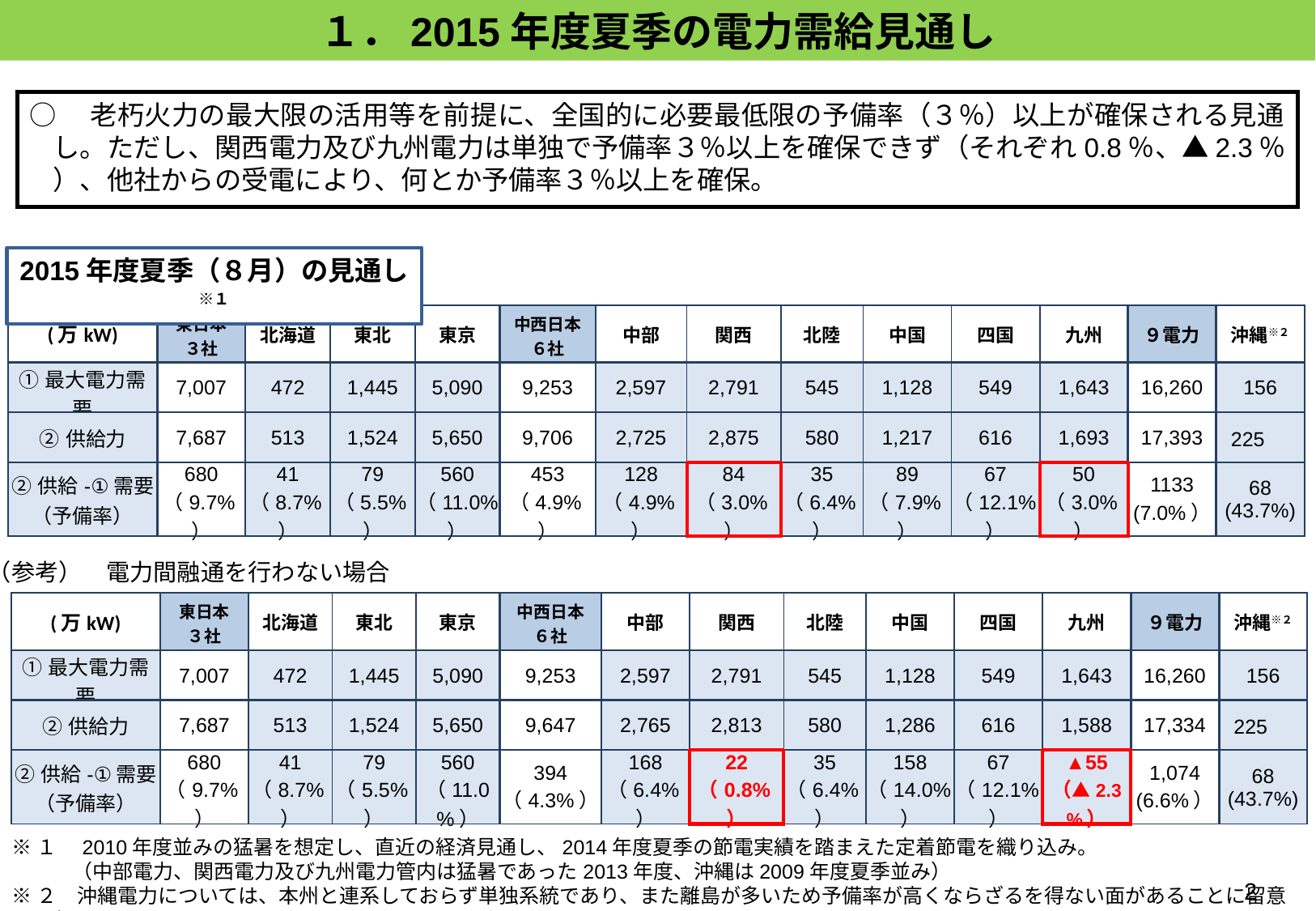

１．2015年度夏季の電力需給見通し
○　老朽火力の最大限の活用等を前提に、全国的に必要最低限の予備率（３％）以上が確保される見通し。ただし、関西電力及び九州電力は単独で予備率３％以上を確保できず（それぞれ0.8％、▲2.3％ ）、他社からの受電により、何とか予備率３％以上を確保。

2015年度夏季（８月）の見通し※１
| (万kW) | 東日本 ３社 | 北海道 | 東北 | 東京 | 中西日本 ６社 | 中部 | 関西 | 北陸 | 中国 | 四国 | 九州 | ９電力 | 沖縄※２ |
| --- | --- | --- | --- | --- | --- | --- | --- | --- | --- | --- | --- | --- | --- |
| ①最大電力需要 | 7,007 | 472 | 1,445 | 5,090 | 9,253 | 2,597 | 2,791 | 545 | 1,128 | 549 | 1,643 | 16,260 | 156 |
| ②供給力 | 7,687 | 513 | 1,524 | 5,650 | 9,706 | 2,725 | 2,875 | 580 | 1,217 | 616 | 1,693 | 17,393 | 225 |
| ②供給-①需要 （予備率） | 680 （9.7%） | 41 （8.7%） | 79 （5.5%） | 560 （11.0%） | 453 （4.9%） | 128 （4.9%） | 84 （3.0%） | 35 （6.4%） | 89 （7.9%） | 67 （12.1%） | 50 （3.0%） | 1133 (7.0%） | 68 (43.7%) |
（参考）　電力間融通を行わない場合
| (万kW) | 東日本 ３社 | 北海道 | 東北 | 東京 | 中西日本 ６社 | 中部 | 関西 | 北陸 | 中国 | 四国 | 九州 | ９電力 | 沖縄※２ |
| --- | --- | --- | --- | --- | --- | --- | --- | --- | --- | --- | --- | --- | --- |
| ①最大電力需要 | 7,007 | 472 | 1,445 | 5,090 | 9,253 | 2,597 | 2,791 | 545 | 1,128 | 549 | 1,643 | 16,260 | 156 |
| ②供給力 | 7,687 | 513 | 1,524 | 5,650 | 9,647 | 2,765 | 2,813 | 580 | 1,286 | 616 | 1,588 | 17,334 | 225 |
| ②供給-①需要 （予備率） | 680 （9.7%） | 41 （8.7%） | 79 （5.5%） | 560 （11.0%） | 394 （4.3%） | 168 （6.4%） | 22 （0.8%） | 35 （6.4%） | 158 （14.0%） | 67 （12.1%） | ▲55 （▲2.3%） | 1,074 (6.6%） | 68 (43.7%) |
※１　2010年度並みの猛暑を想定し、直近の経済見通し、2014年度夏季の節電実績を踏まえた定着節電を織り込み。
　　　（中部電力、関西電力及び九州電力管内は猛暑であった2013年度、沖縄は2009年度夏季並み）
※２　沖縄電力については、本州と連系しておらず単独系統であり、また離島が多いため予備率が高くならざるを得ない面があることに留意する必要。
2